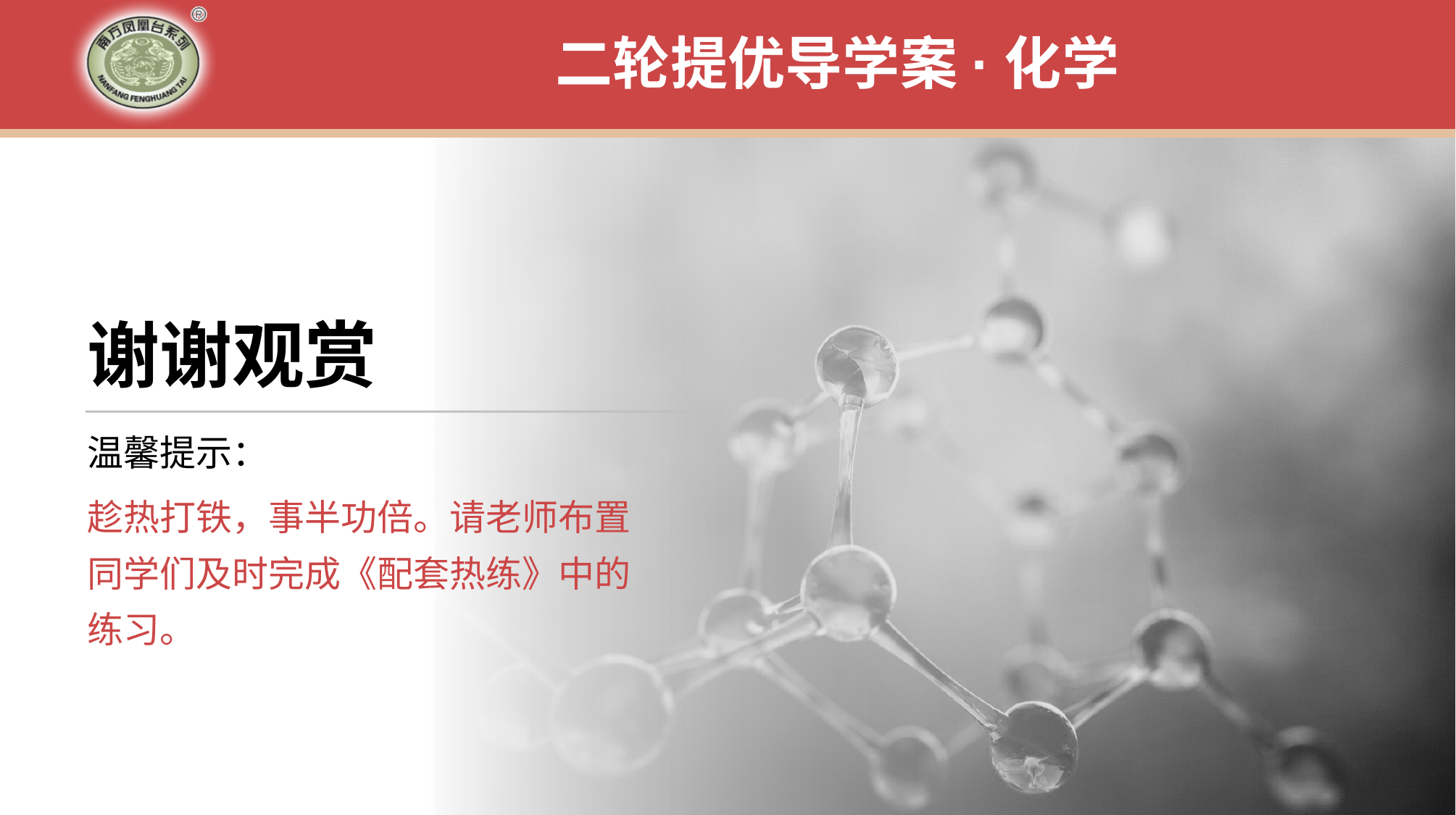

谢谢观赏

温馨提示：
趁热打铁，事半功倍。请老师布置同学们及时完成《配套热练》中的练习。